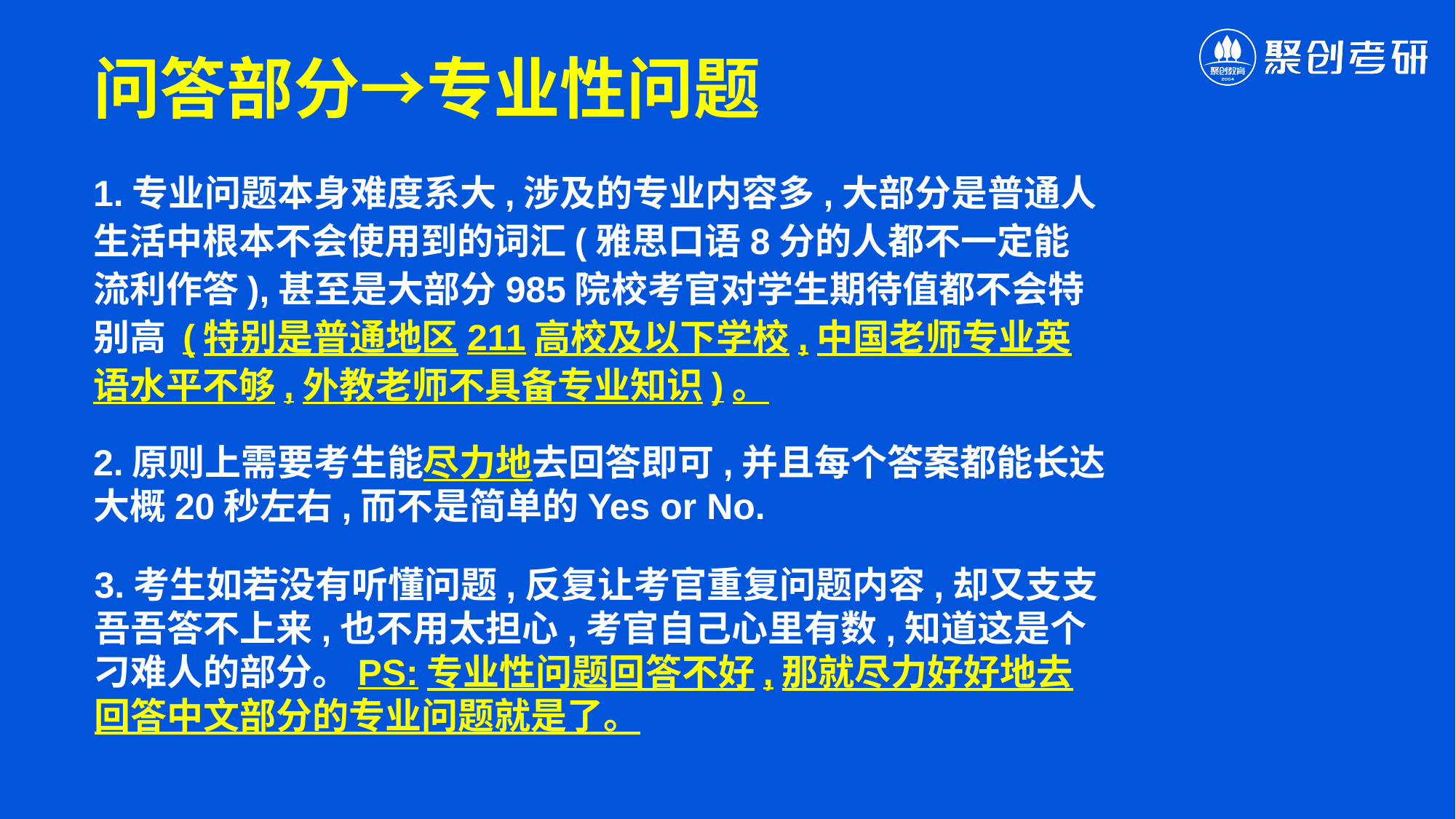

问答部分→专业性问题
1.专业问题本身难度系大,涉及的专业内容多,大部分是普通人生活中根本不会使用到的词汇(雅思口语8分的人都不一定能流利作答),甚至是大部分985院校考官对学生期待值都不会特别高 (特别是普通地区211高校及以下学校,中国老师专业英语水平不够,外教老师不具备专业知识)。
2.原则上需要考生能尽力地去回答即可,并且每个答案都能长达大概20秒左右,而不是简单的Yes or No.

3.考生如若没有听懂问题,反复让考官重复问题内容,却又支支吾吾答不上来,也不用太担心,考官自己心里有数,知道这是个刁难人的部分。PS:专业性问题回答不好,那就尽力好好地去回答中文部分的专业问题就是了。